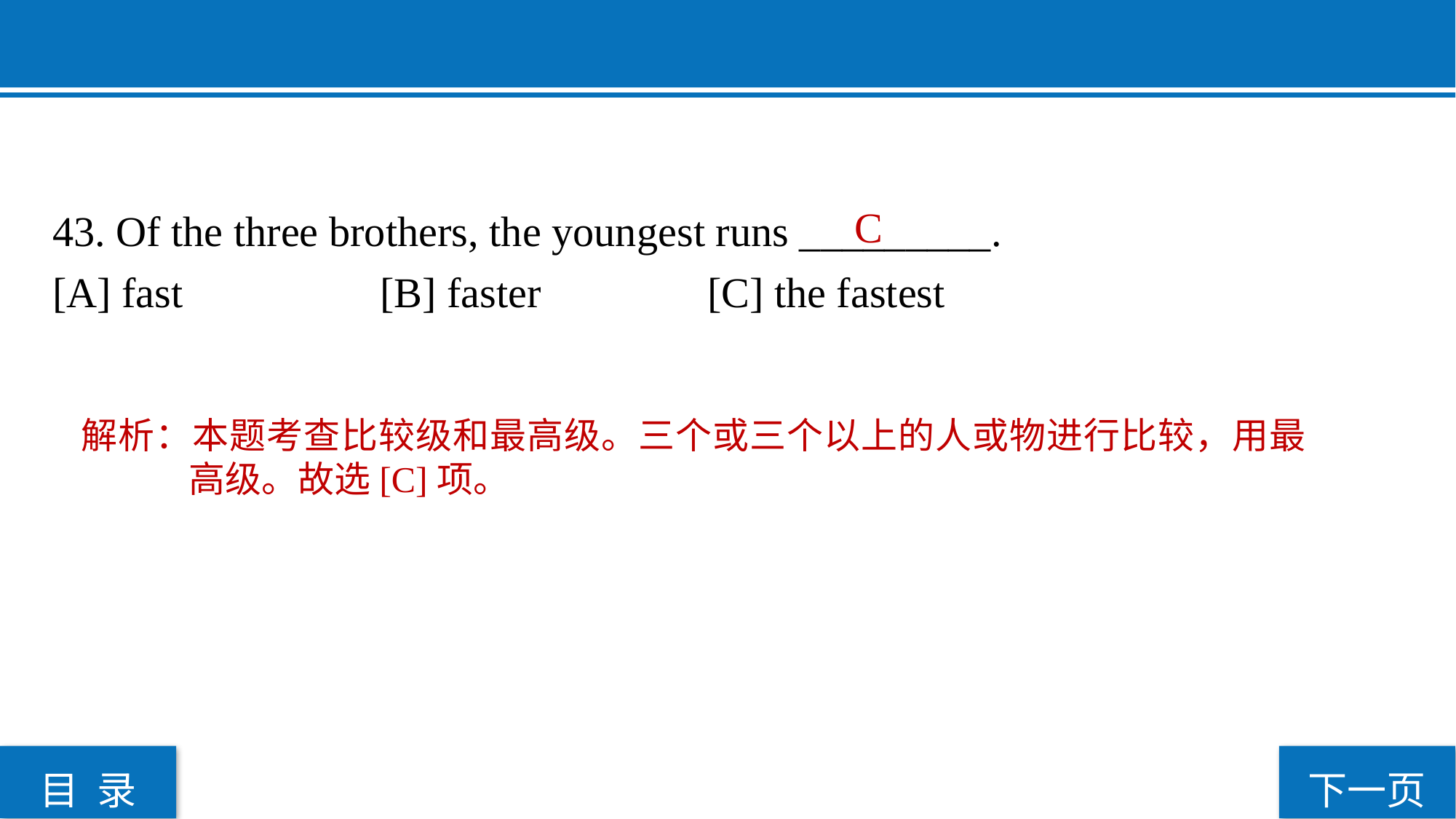

43. Of the three brothers, the youngest runs _________.
[A] fast 		[B] faster 		[C] the fastest
 C
解析：本题考查比较级和最高级。三个或三个以上的人或物进行比较，用最高级。故选[C]项。